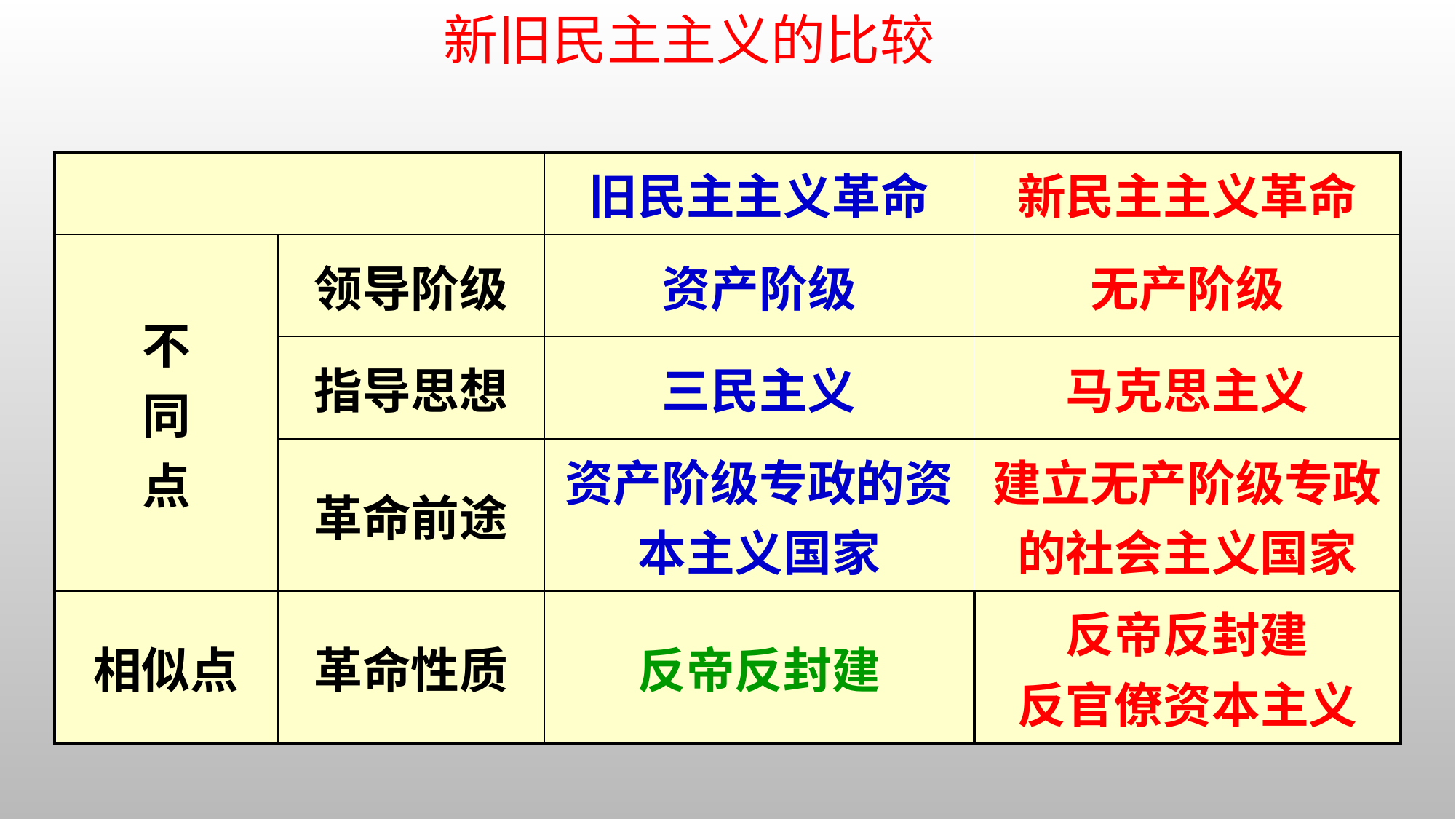

新旧民主主义的比较
|  |  | 旧民主主义革命 | 新民主主义革命 |
| --- | --- | --- | --- |
| 不 同 点 | 领导阶级 | 资产阶级 | 无产阶级 |
|  | 指导思想 | 三民主义 | 马克思主义 |
|  | 革命前途 | 资产阶级专政的资本主义国家 | 建立无产阶级专政的社会主义国家 |
| 相似点 | 革命性质 | 反帝反封建 | 反帝反封建 反官僚资本主义 |